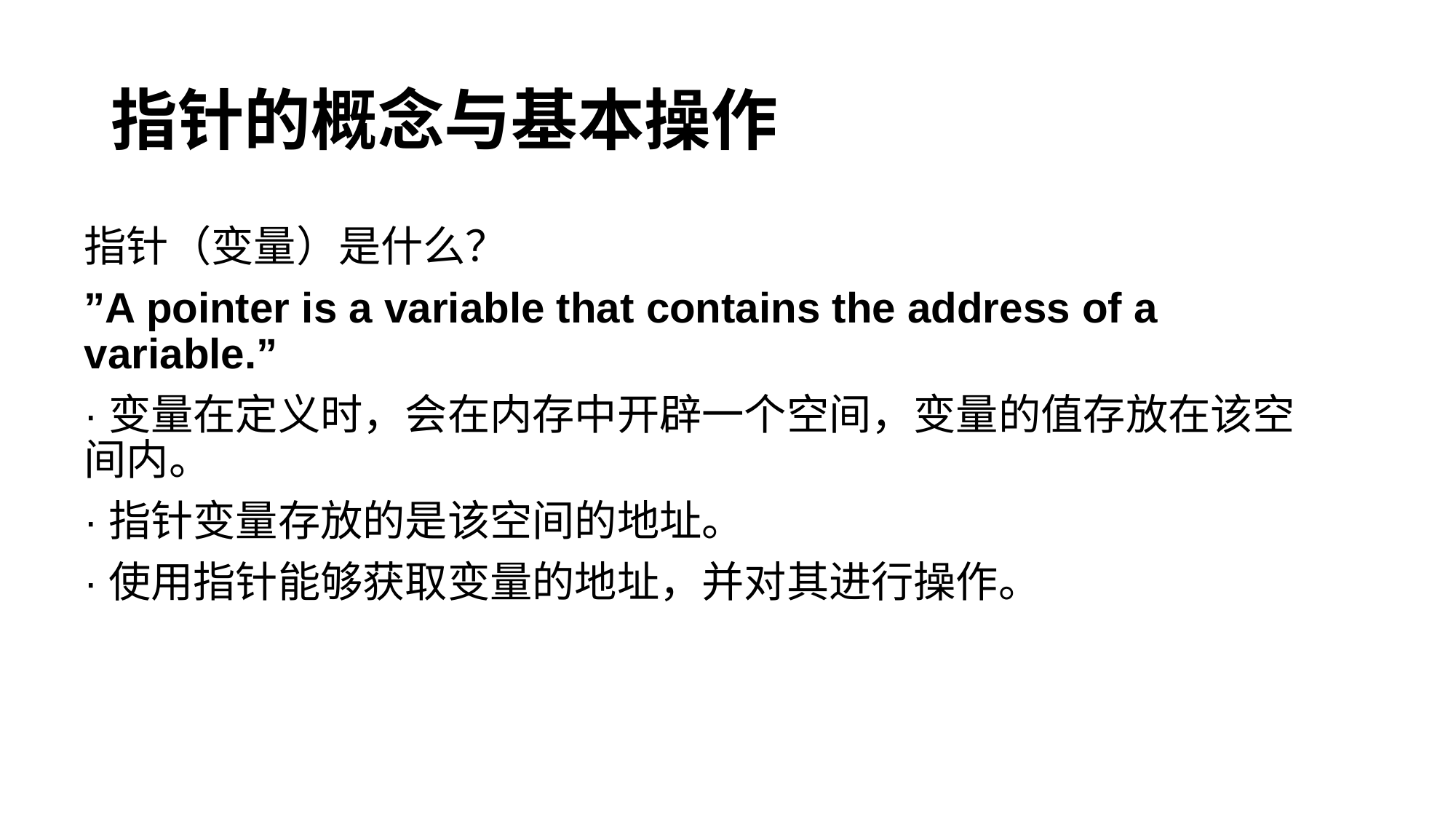

# 指针的概念与基本操作
指针（变量）是什么？
”A pointer is a variable that contains the address of a variable.”
·变量在定义时，会在内存中开辟一个空间，变量的值存放在该空间内。
·指针变量存放的是该空间的地址。
·使用指针能够获取变量的地址，并对其进行操作。